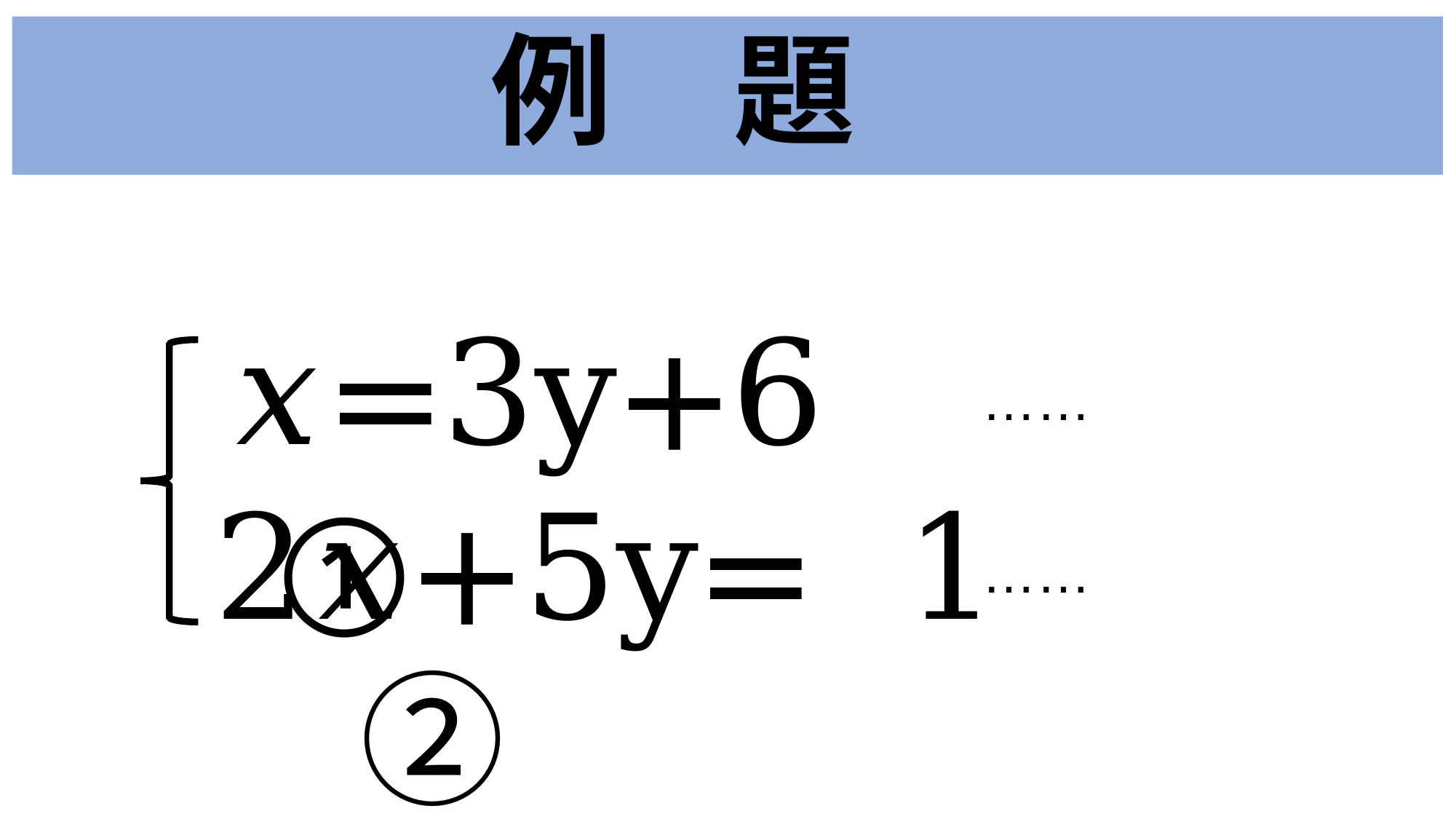

例　題
𝑥=3y+6            ①
2𝑥+5y=  1   　②

……
……